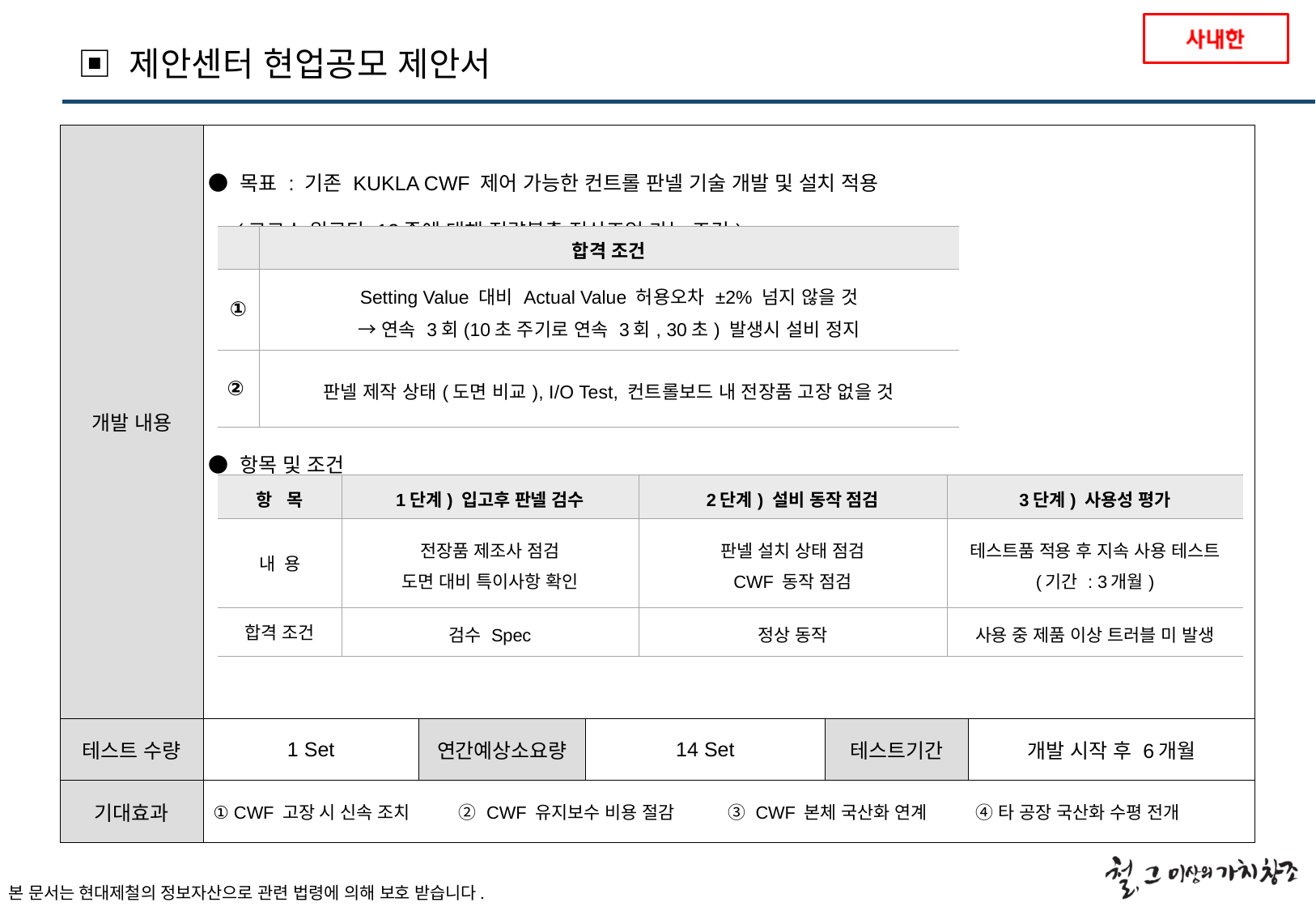

▣ 제안센터 현업공모 제안서
| 개발 내용 | ● 목표 : 기존 KUKLA CWF 제어 가능한 컨트롤 판넬 기술 개발 및 설치 적용 (코크스 원료탄 12종에 대해 정량불출 정상조업 가능 조건) ● 항목 및 조건 |  |  |  |  |
| --- | --- | --- | --- | --- | --- |
| 테스트 수량 | 1 Set | 연간예상소요량 | 14 Set | 테스트기간 | 개발 시작 후 6개월 |
| 기대효과 | ① CWF 고장 시 신속 조치 ② CWF 유지보수 비용 절감 ③ CWF 본체 국산화 연계 ④ 타 공장 국산화 수평 전개 |  |  |  |  |
|  | 합격 조건 |
| --- | --- |
| ① | Setting Value 대비 Actual Value 허용오차 ±2% 넘지 않을 것 → 연속 3회(10초 주기로 연속 3회, 30초) 발생시 설비 정지 |
| ② | 판넬 제작 상태(도면 비교), I/O Test, 컨트롤보드 내 전장품 고장 없을 것 |
| 항 목 | 1단계) 입고후 판넬 검수 | 2단계) 설비 동작 점검 | 3단계) 사용성 평가 |
| --- | --- | --- | --- |
| 내 용 | 전장품 제조사 점검 도면 대비 특이사항 확인 | 판넬 설치 상태 점검 CWF 동작 점검 | 테스트품 적용 후 지속 사용 테스트 (기간 : 3개월) |
| 합격 조건 | 검수 Spec | 정상 동작 | 사용 중 제품 이상 트러블 미 발생 |